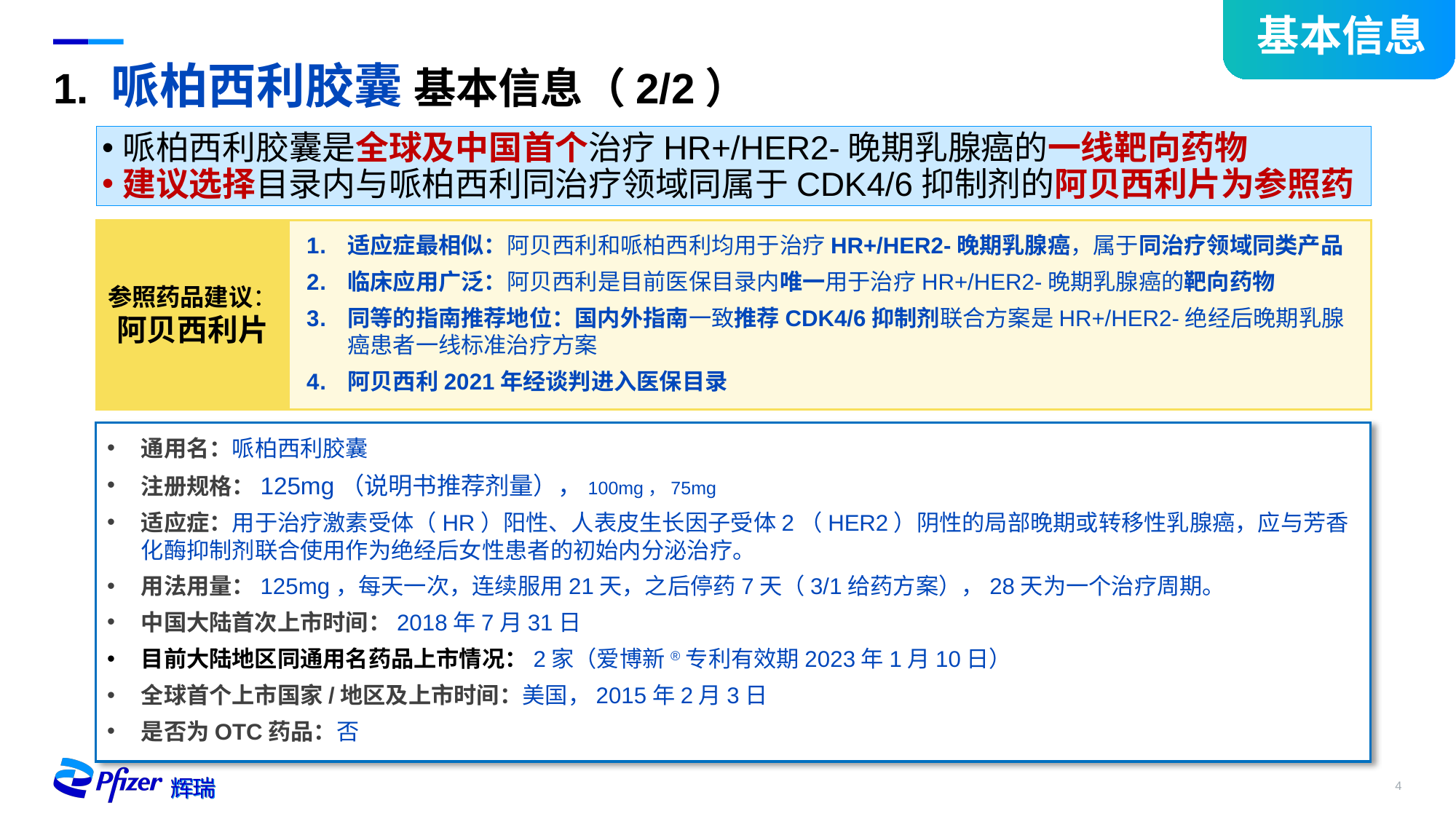

基本信息
# 1. 哌柏西利胶囊 基本信息（2/2）
哌柏西利胶囊是全球及中国首个治疗HR+/HER2-晚期乳腺癌的一线靶向药物
建议选择目录内与哌柏西利同治疗领域同属于CDK4/6抑制剂的阿贝西利片为参照药
参照药品建议：阿贝西利片

适应症最相似：阿贝西利和哌柏西利均用于治疗HR+/HER2-晚期乳腺癌，属于同治疗领域同类产品
临床应用广泛：阿贝西利是目前医保目录内唯一用于治疗HR+/HER2-晚期乳腺癌的靶向药物
同等的指南推荐地位：国内外指南一致推荐CDK4/6抑制剂联合方案是HR+/HER2-绝经后晚期乳腺癌患者一线标准治疗方案
阿贝西利2021年经谈判进入医保目录

通用名：哌柏西利胶囊
注册规格：125mg（说明书推荐剂量），100mg，75mg
适应症：用于治疗激素受体（HR）阳性、人表皮生长因子受体2（HER2）阴性的局部晚期或转移性乳腺癌，应与芳香化酶抑制剂联合使用作为绝经后女性患者的初始内分泌治疗。
用法用量：125mg，每天一次，连续服用21天，之后停药7天（3/1给药方案），28天为一个治疗周期。
中国大陆首次上市时间：2018年7月31日
目前大陆地区同通用名药品上市情况：2家（爱博新®专利有效期2023年1月10日）
全球首个上市国家/地区及上市时间：美国，2015年2月3日
是否为OTC药品：否